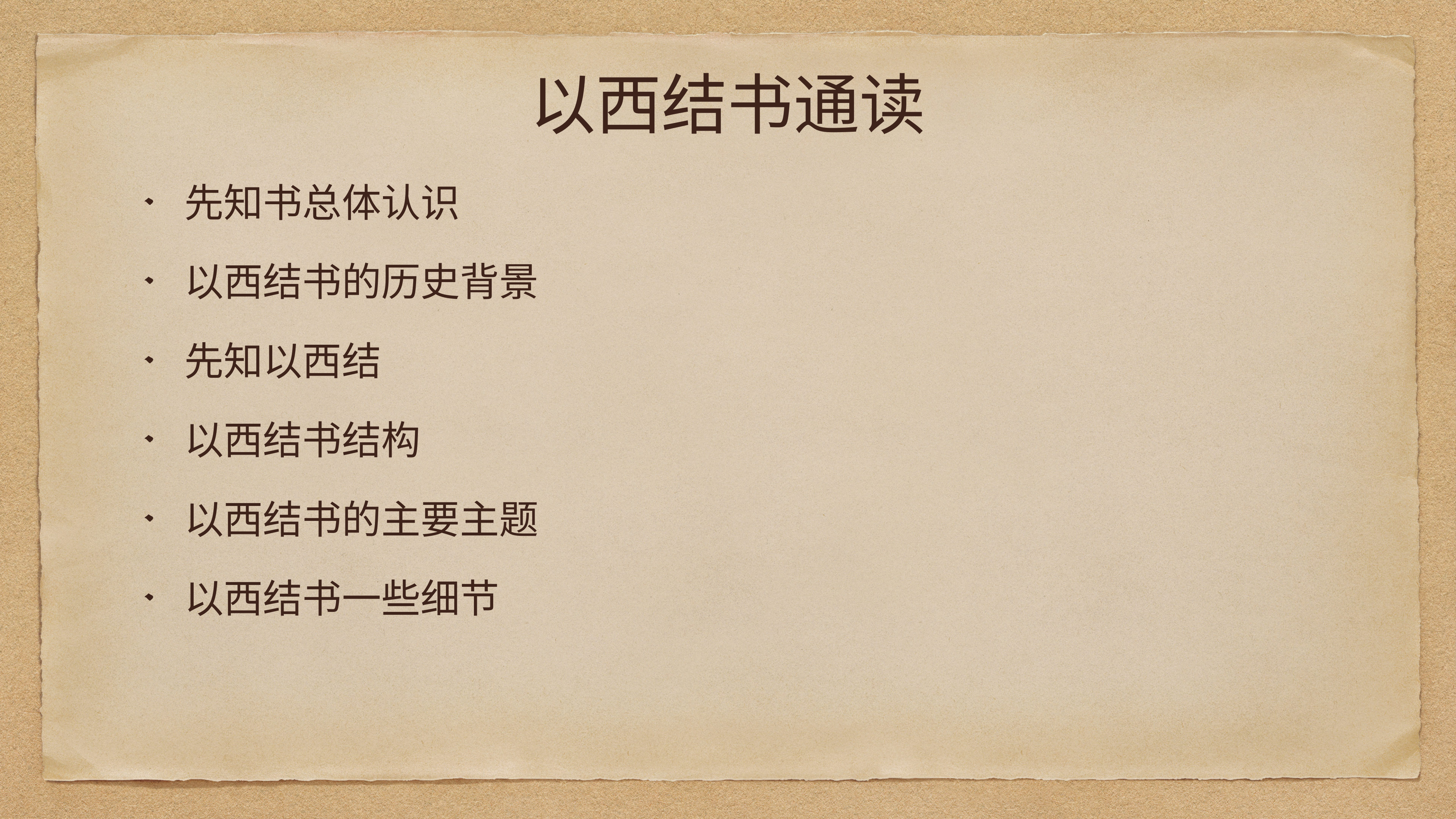

# 以西结书通读
先知书总体认识
以西结书的历史背景
先知以西结
以西结书结构
以西结书的主要主题
以西结书一些细节